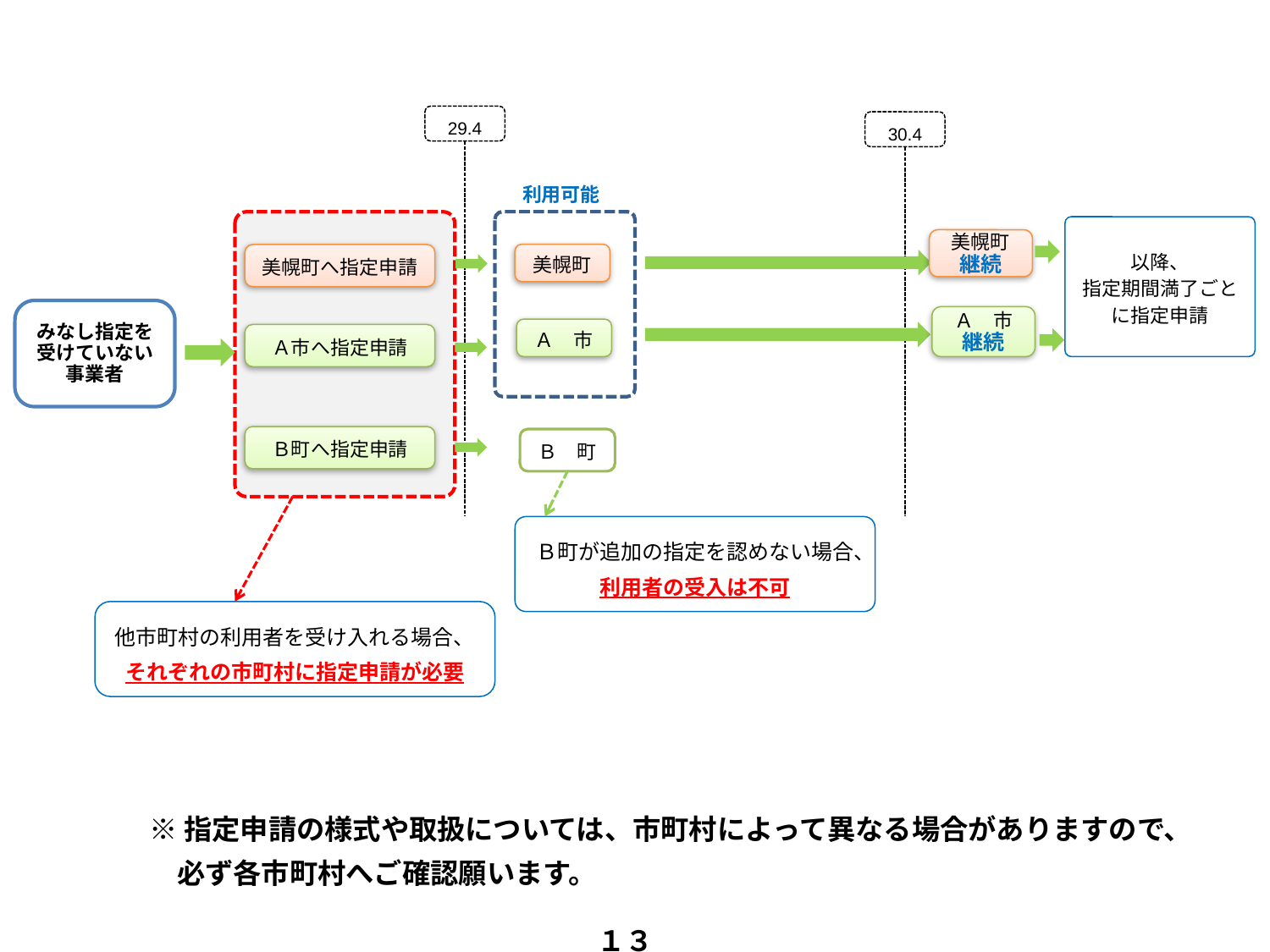

29.4
30.4
利用可能

以降、
指定期間満了ごとに指定申請
美幌町
継続

美幌町
美幌町へ指定申請

みなし指定を
受けていない
事業者
Ａ　市
継続
Ａ　市

Ａ市へ指定申請

Ｂ町へ指定申請
Ｂ　町

Ｂ町が追加の指定を認めない場合、
利用者の受入は不可
他市町村の利用者を受け入れる場合、
それぞれの市町村に指定申請が必要
※指定申請の様式や取扱については、市町村によって異なる場合がありますので、
　必ず各市町村へご確認願います。
１３